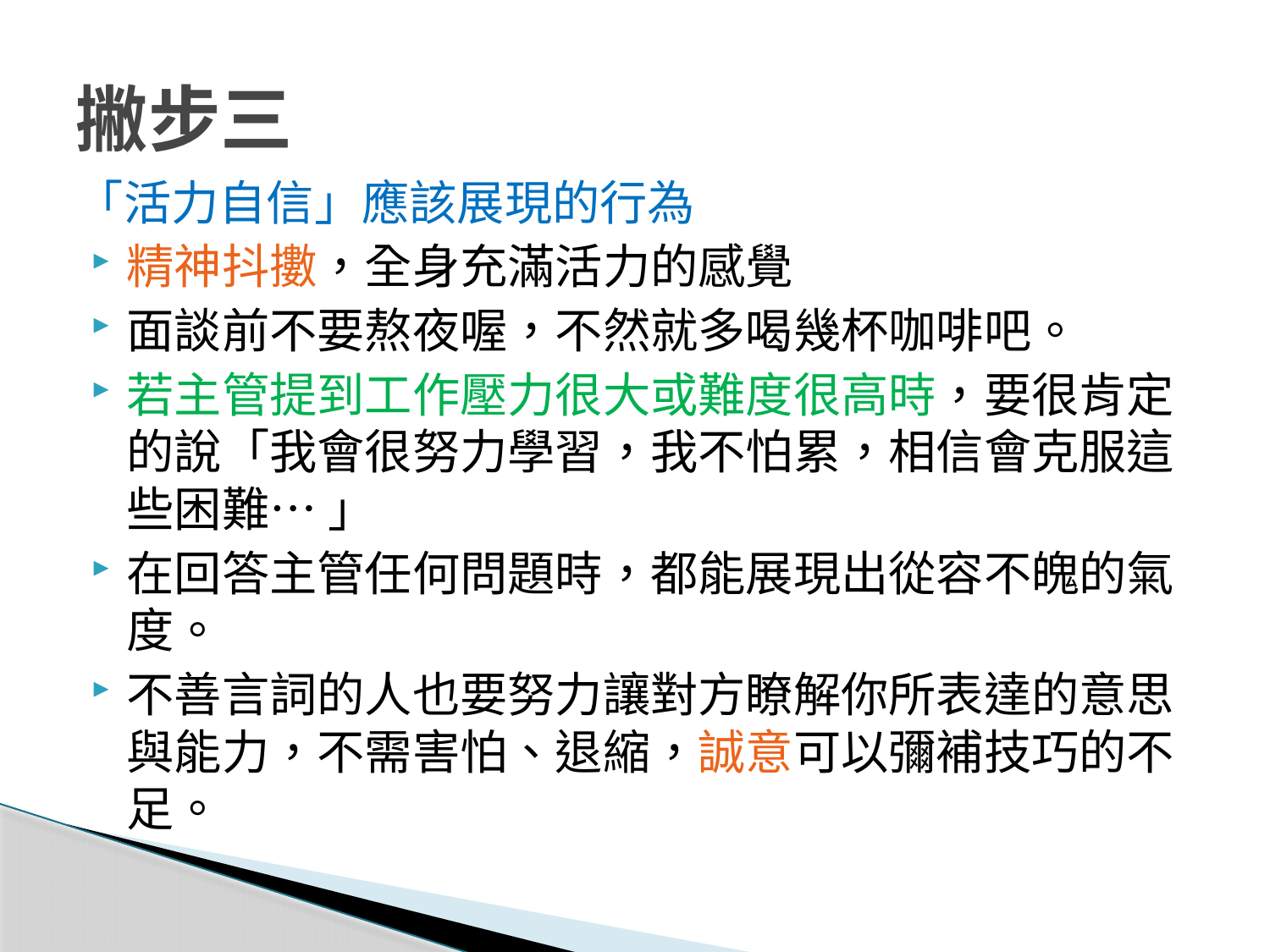

# 撇步三
「活力自信」應該展現的行為
精神抖擻，全身充滿活力的感覺
面談前不要熬夜喔，不然就多喝幾杯咖啡吧。
若主管提到工作壓力很大或難度很高時，要很肯定的說「我會很努力學習，我不怕累，相信會克服這些困難… 」
在回答主管任何問題時，都能展現出從容不魄的氣度。
不善言詞的人也要努力讓對方瞭解你所表達的意思與能力，不需害怕、退縮，誠意可以彌補技巧的不足。